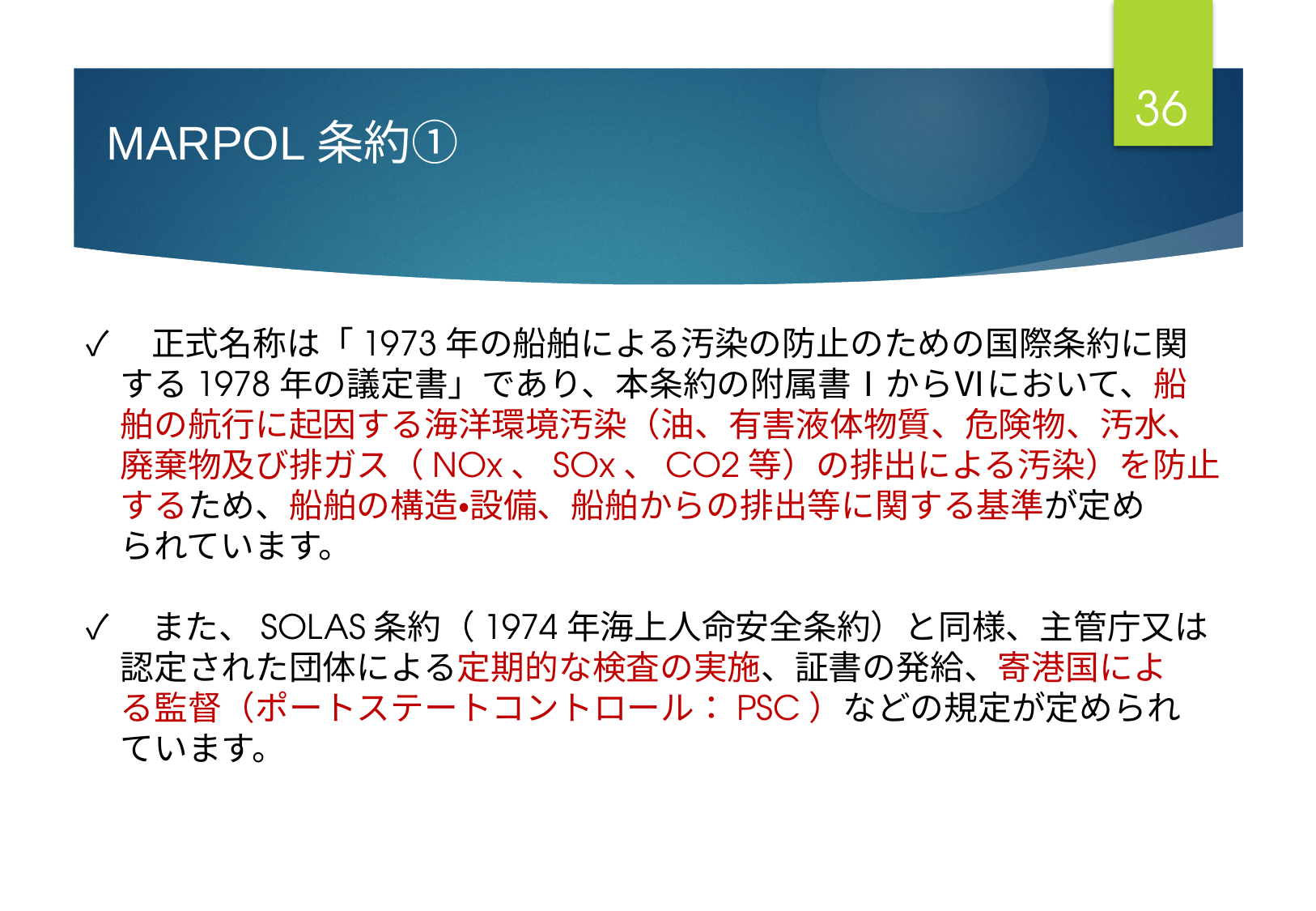

36
MARPOL条約①
✓　正式名称は「1973年の船舶による汚染の防止のための国際条約に関
　する1978年の議定書」であり、本条約の附属書ⅠからⅥにおいて、船
　舶の航行に起因する海洋環境汚染（油、有害液体物質、危険物、汚水、
　廃棄物及び排ガス（NOx、SOx、CO2等）の排出による汚染）を防止
　するため、船舶の構造・設備、船舶からの排出等に関する基準が定め
　られています。

✓　また、SOLAS条約（1974年海上人命安全条約）と同様、主管庁又は
　認定された団体による定期的な検査の実施、証書の発給、寄港国によ
　る監督（ポートステートコントロール：PSC）などの規定が定められ
　ています。
# Ⅰ.●●